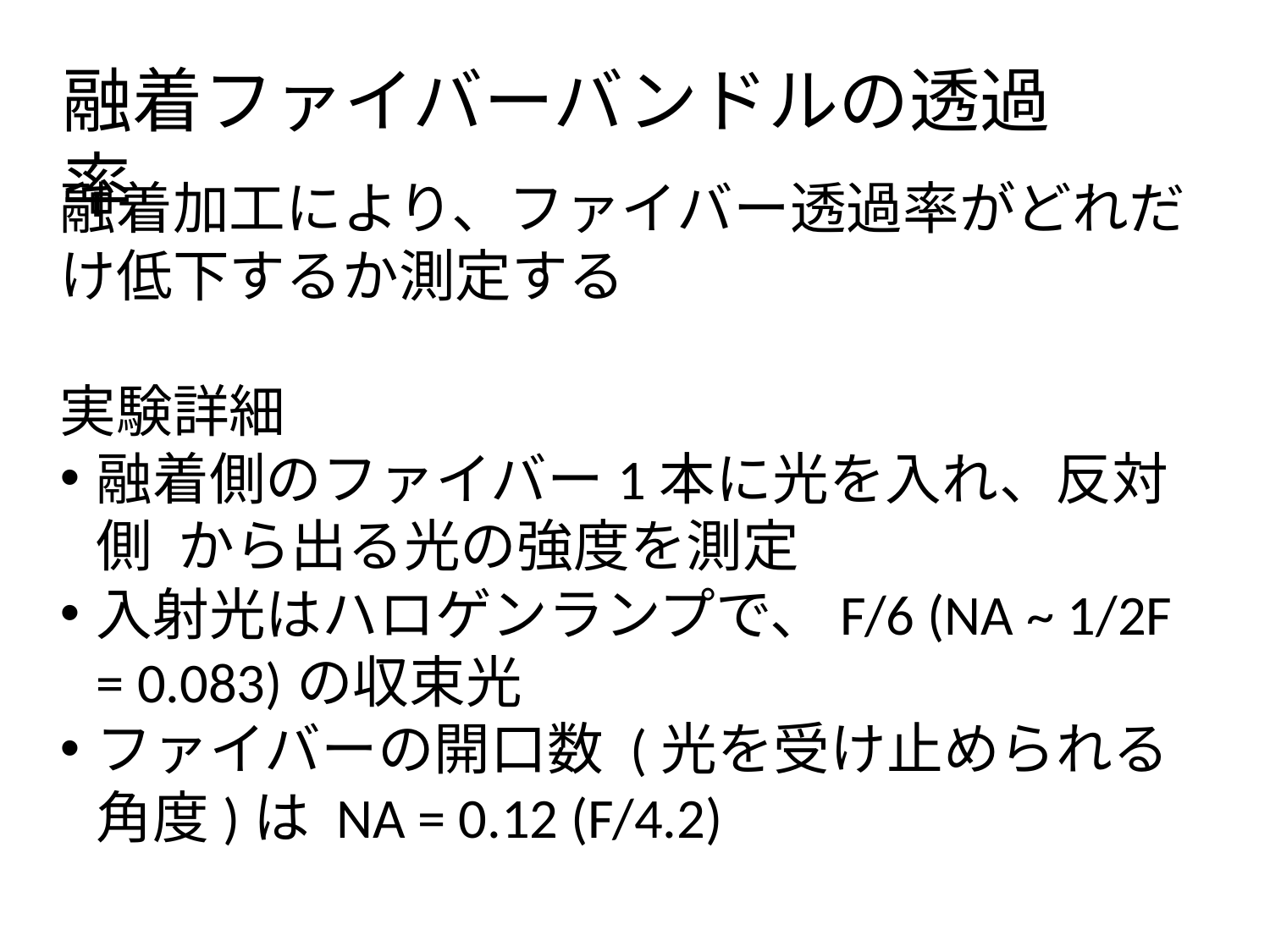

融着ファイバーバンドルの透過率
融着加工により、ファイバー透過率がどれだけ低下するか測定する

実験詳細
融着側のファイバー1本に光を入れ、反対側  から出る光の強度を測定
入射光はハロゲンランプで、F/6 (NA ~ 1/2F = 0.083)の収束光
ファイバーの開口数 (光を受け止められる角度)は NA = 0.12 (F/4.2)